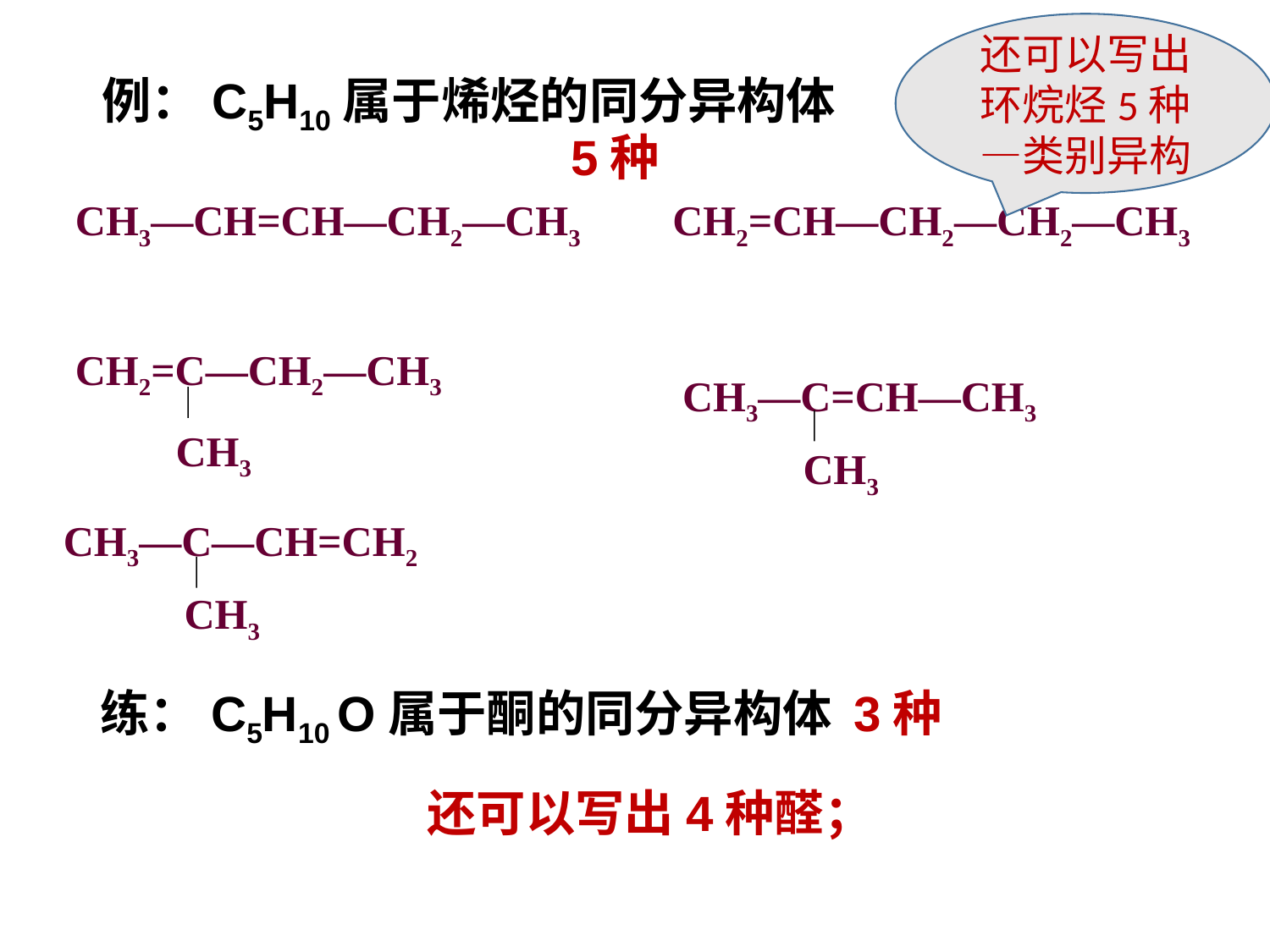

还可以写出环烷烃5种—类别异构
例：C5H10属于烯烃的同分异构体
5种
CH3—CH=CH—CH2—CH3
CH2=CH—CH2—CH2—CH3
CH2=C—CH2—CH3
CH3—C=CH—CH3

CH3

CH3

CH3
CH3—C—CH=CH2
练：C5H10 O属于酮的同分异构体
3种
还可以写出4种醛；